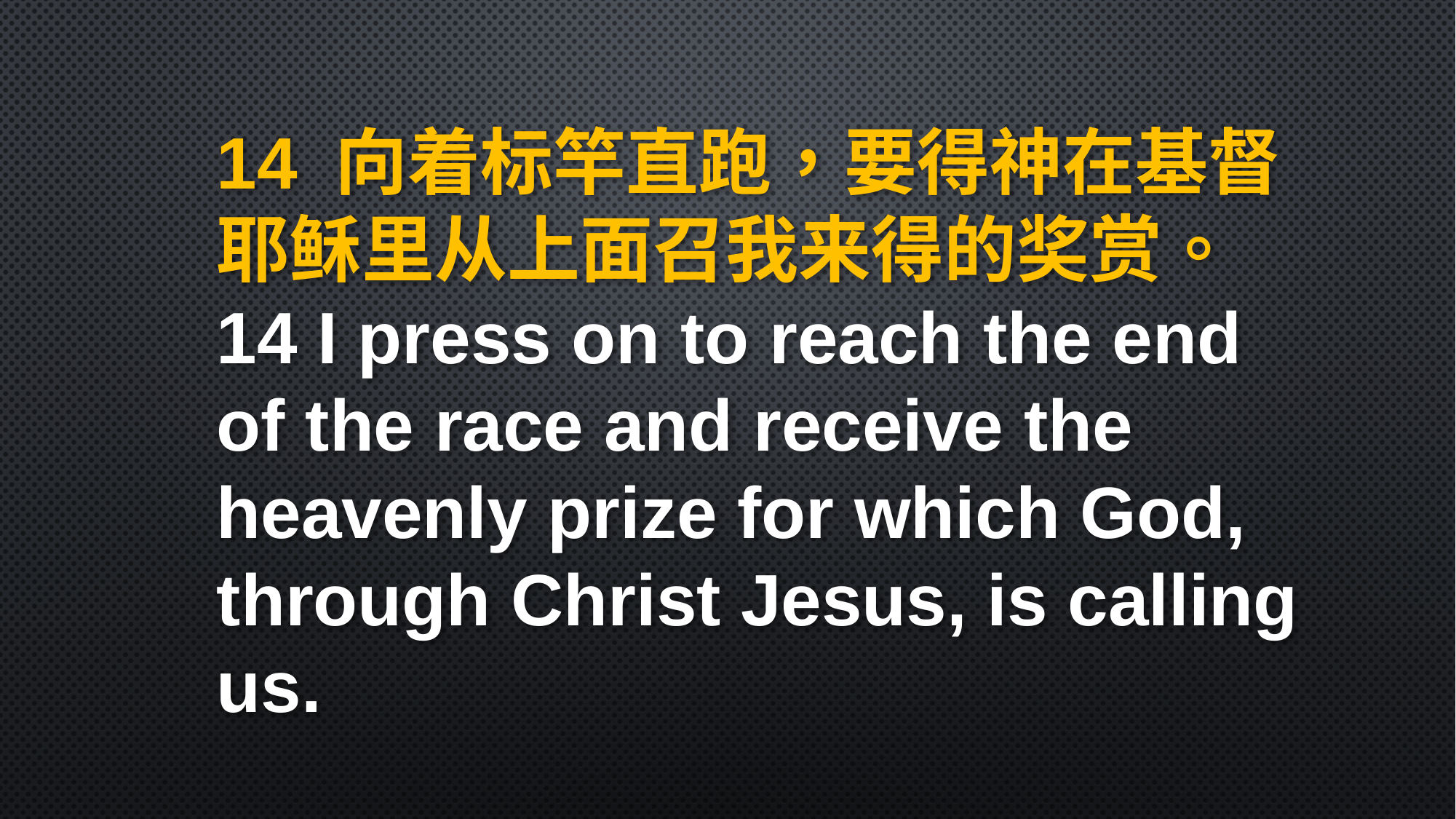

14 向着标竿直跑，要得神在基督耶稣里从上面召我来得的奖赏。
14 I press on to reach the end of the race and receive the heavenly prize for which God, through Christ Jesus, is calling us.